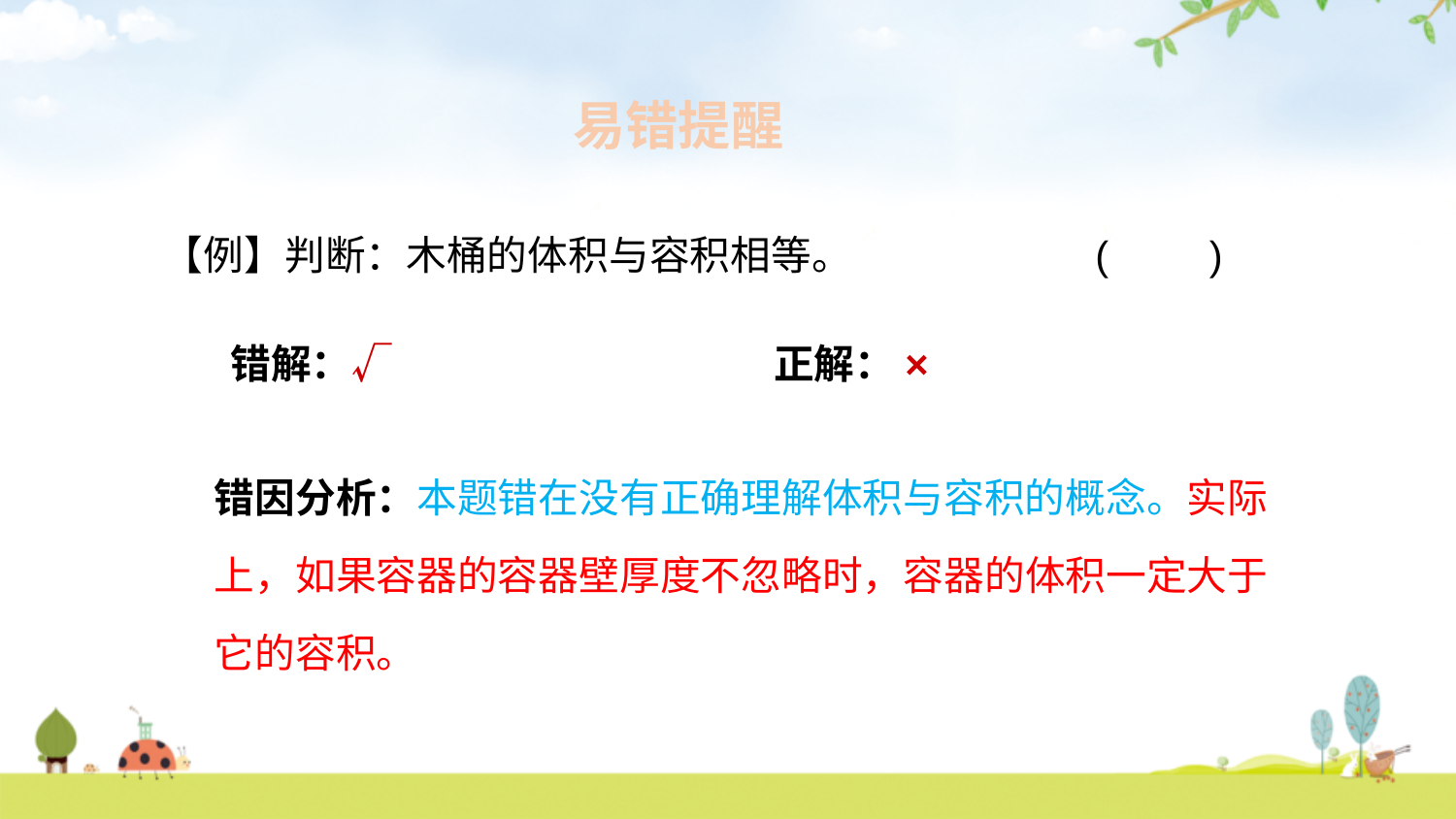

易错提醒
【例】判断：木桶的体积与容积相等。                          (         )
错解：√
正解：×
错因分析：本题错在没有正确理解体积与容积的概念。实际上，如果容器的容器壁厚度不忽略时，容器的体积一定大于它的容积。